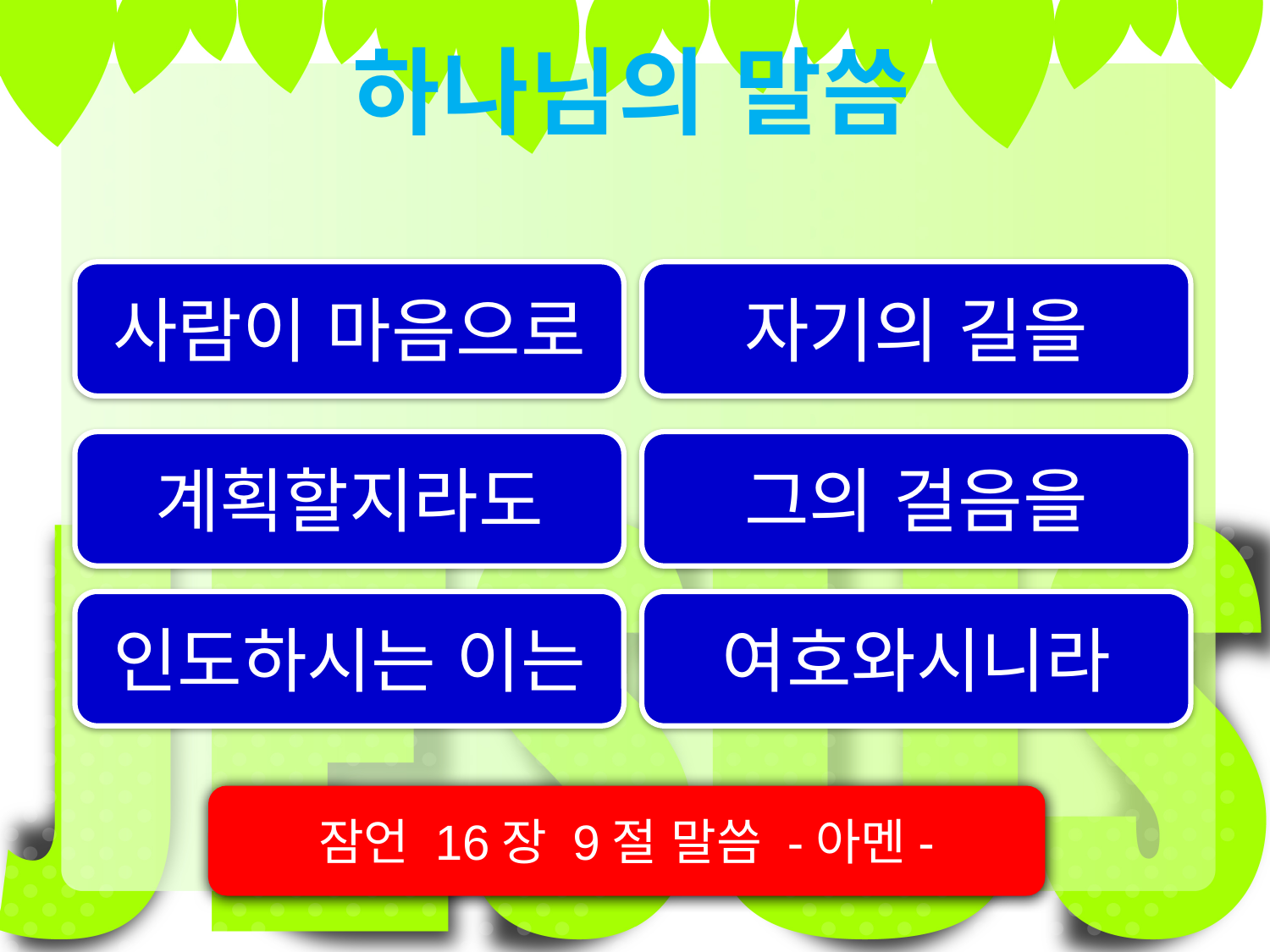

하나님의 말씀
사람이 마음으로
자기의 길을
계획할지라도
그의 걸음을
인도하시는 이는
여호와시니라
잠언 16장 9절 말씀 -아멘-